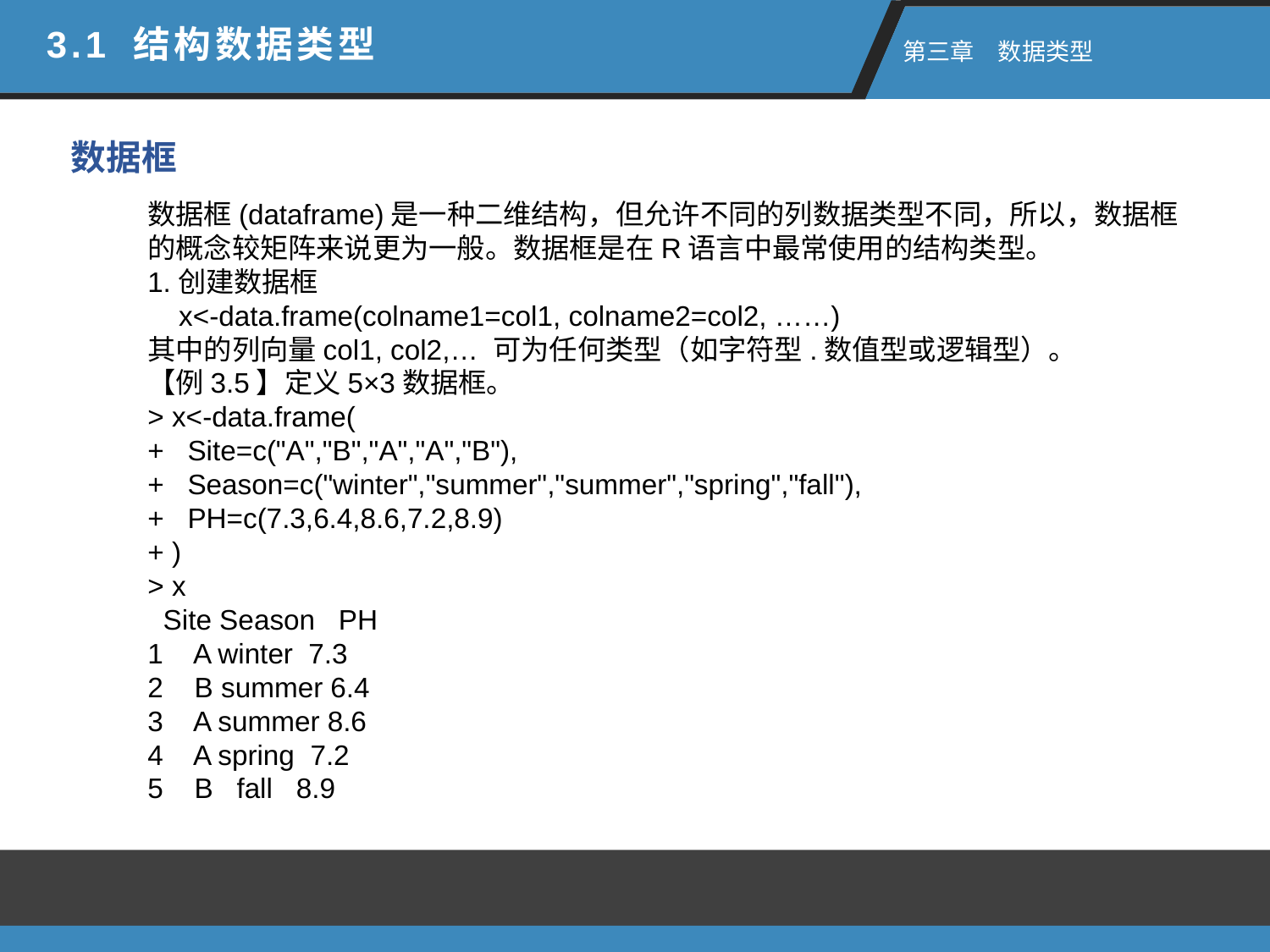

3.1 结构数据类型
  第三章　数据类型
数据框

数据框(dataframe)是一种二维结构，但允许不同的列数据类型不同，所以，数据框的概念较矩阵来说更为一般。数据框是在R语言中最常使用的结构类型。
1.创建数据框
    x<-data.frame(colname1=col1, colname2=col2, ……)
其中的列向量col1, col2,… 可为任何类型（如字符型.数值型或逻辑型）。
【例3.5】定义5×3数据框。
> x<-data.frame(
+   Site=c("A","B","A","A","B"),
+   Season=c("winter","summer","summer","spring","fall"),
+   PH=c(7.3,6.4,8.6,7.2,8.9)
+ )
> x
  Site Season   PH
1    A winter  7.3
2    B summer 6.4
3    A summer 8.6
4    A spring  7.2
5    B   fall   8.9